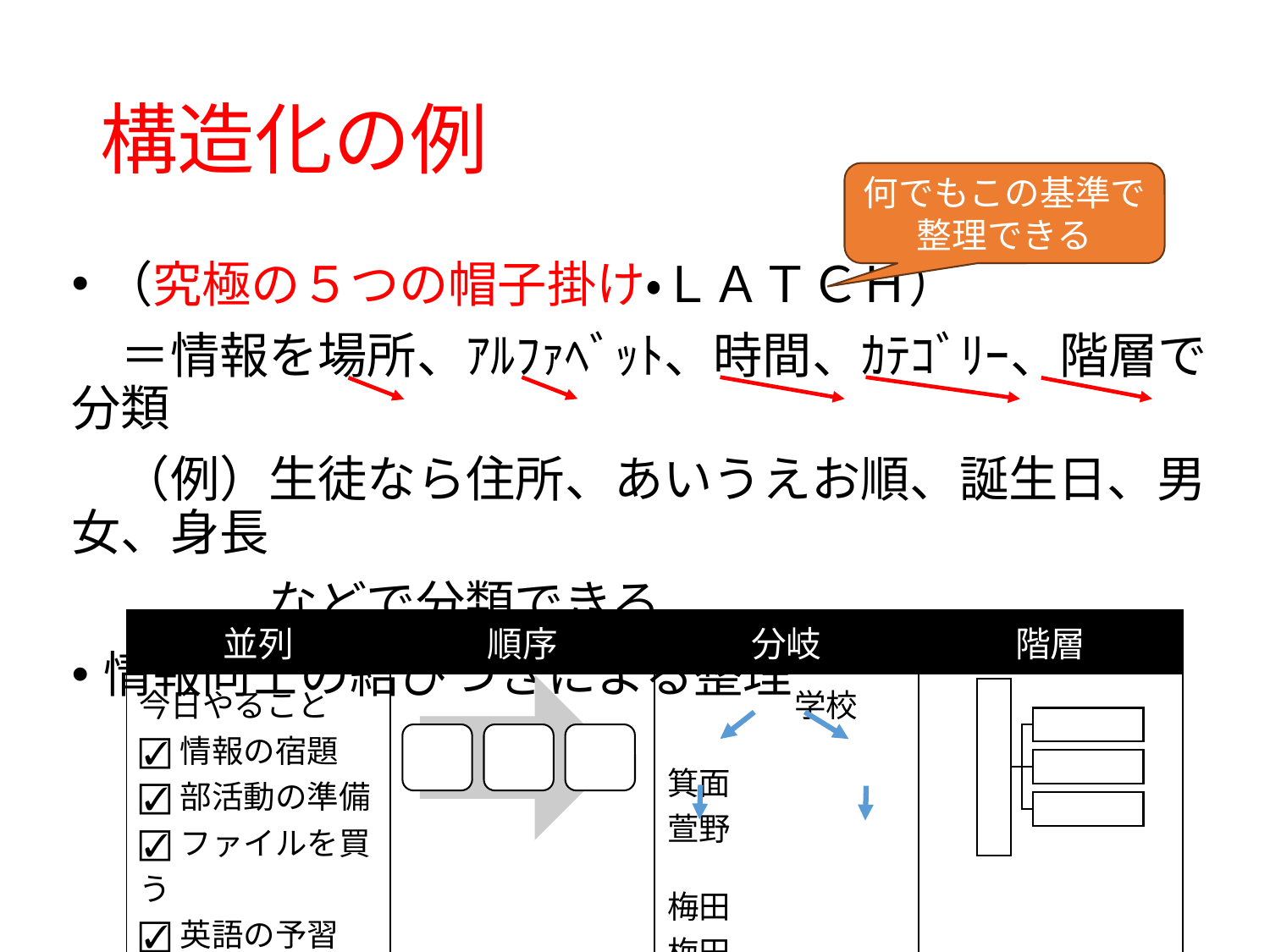

# 構造化の例
何でもこの基準で整理できる
（究極の５つの帽子掛け・ＬＡＴＣＨ）
　＝情報を場所、ｱﾙﾌｧﾍﾞｯﾄ、時間、ｶﾃｺﾞﾘｰ、階層で分類
　（例）生徒なら住所、あいうえお順、誕生日、男女、身長
　　　　などで分類できる
情報同士の結びつきによる整理

| 並列 | 順序 | 分岐 | 階層 |
| --- | --- | --- | --- |
| 今日やること ☑情報の宿題 ☑部活動の準備 ☑ファイルを買う ☑英語の予習 |  | 学校 箕面　　　　　萱野 梅田　　　　　梅田 |  |